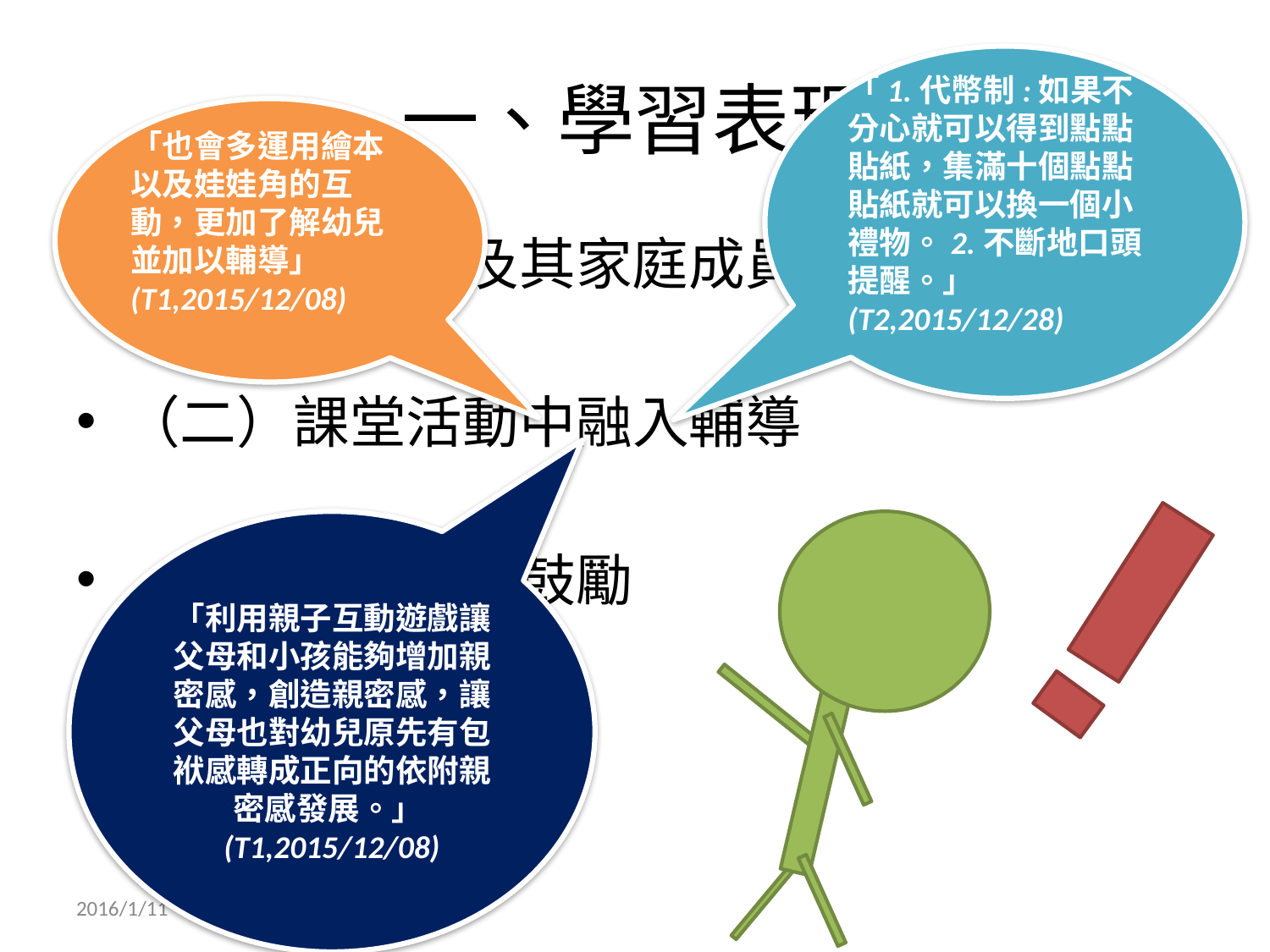

# 一、學習表現

「1.代幣制:如果不分心就可以得到點點貼紙，集滿十個點點貼紙就可以換一個小禮物。2.不斷地口頭提醒。」(T2,2015/12/28)

「也會多運用繪本以及娃娃角的互動，更加了解幼兒並加以輔導」(T1,2015/12/08)

（一）與個案及其家庭成員聊天、討論

（二）課堂活動中融入輔導

（三）給予正向鼓勵

「利用親子互動遊戲讓父母和小孩能夠增加親密感，創造親密感，讓父母也對幼兒原先有包袱感轉成正向的依附親密感發展。」(T1,2015/12/08)
2016/1/11